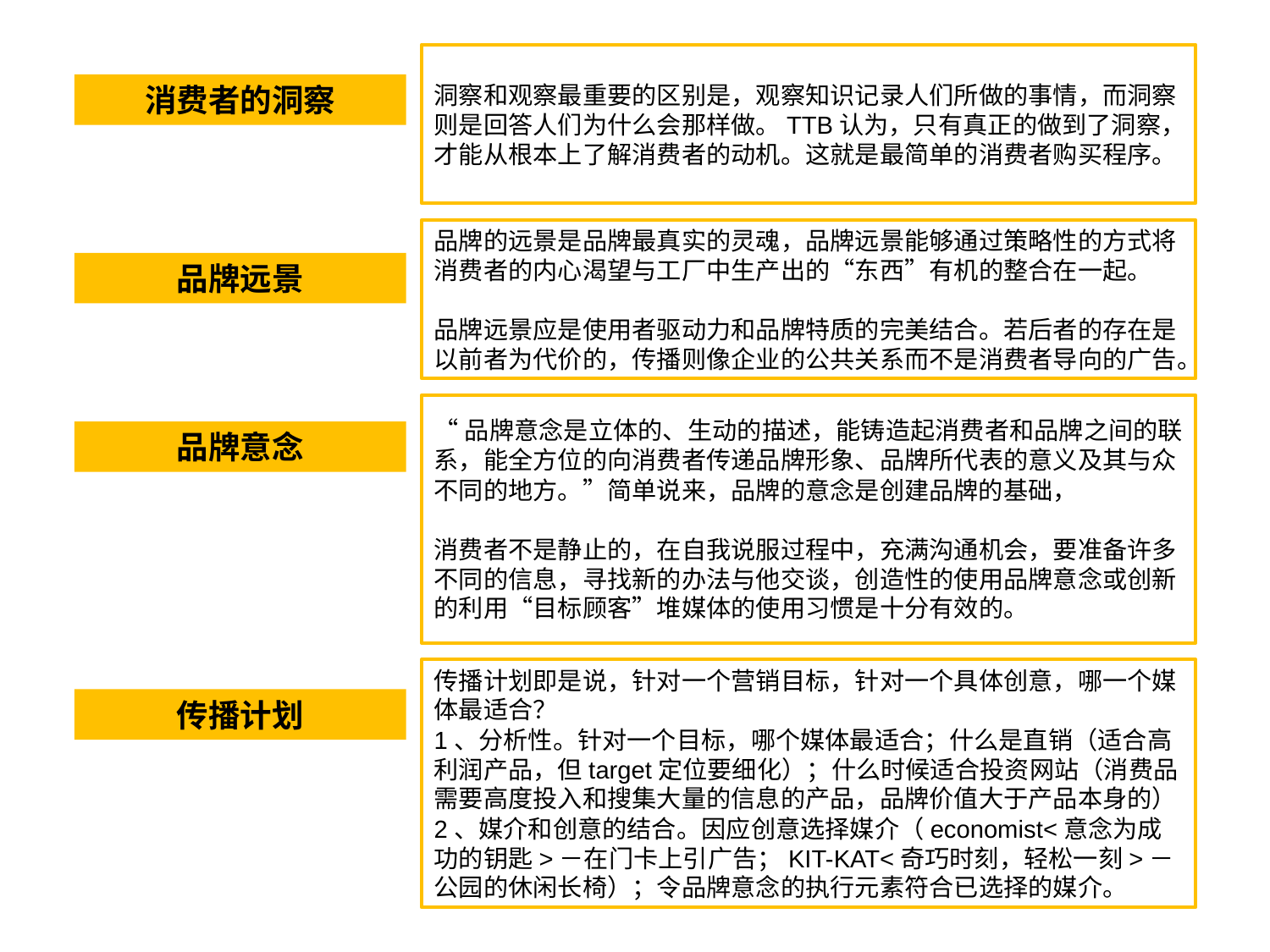

洞察和观察最重要的区别是，观察知识记录人们所做的事情，而洞察则是回答人们为什么会那样做。TTB认为，只有真正的做到了洞察，才能从根本上了解消费者的动机。这就是最简单的消费者购买程序。
消费者的洞察
品牌的远景是品牌最真实的灵魂，品牌远景能够通过策略性的方式将消费者的内心渴望与工厂中生产出的“东西”有机的整合在一起。

品牌远景应是使用者驱动力和品牌特质的完美结合。若后者的存在是以前者为代价的，传播则像企业的公共关系而不是消费者导向的广告。
品牌远景
“品牌意念是立体的、生动的描述，能铸造起消费者和品牌之间的联系，能全方位的向消费者传递品牌形象、品牌所代表的意义及其与众不同的地方。”简单说来，品牌的意念是创建品牌的基础，

消费者不是静止的，在自我说服过程中，充满沟通机会，要准备许多不同的信息，寻找新的办法与他交谈，创造性的使用品牌意念或创新的利用“目标顾客”堆媒体的使用习惯是十分有效的。
品牌意念
传播计划即是说，针对一个营销目标，针对一个具体创意，哪一个媒体最适合？
1、分析性。针对一个目标，哪个媒体最适合；什么是直销（适合高利润产品，但target定位要细化）；什么时候适合投资网站（消费品需要高度投入和搜集大量的信息的产品，品牌价值大于产品本身的）
2、媒介和创意的结合。因应创意选择媒介（economist<意念为成功的钥匙>－在门卡上引广告；KIT-KAT<奇巧时刻，轻松一刻>－公园的休闲长椅）；令品牌意念的执行元素符合已选择的媒介。
传播计划